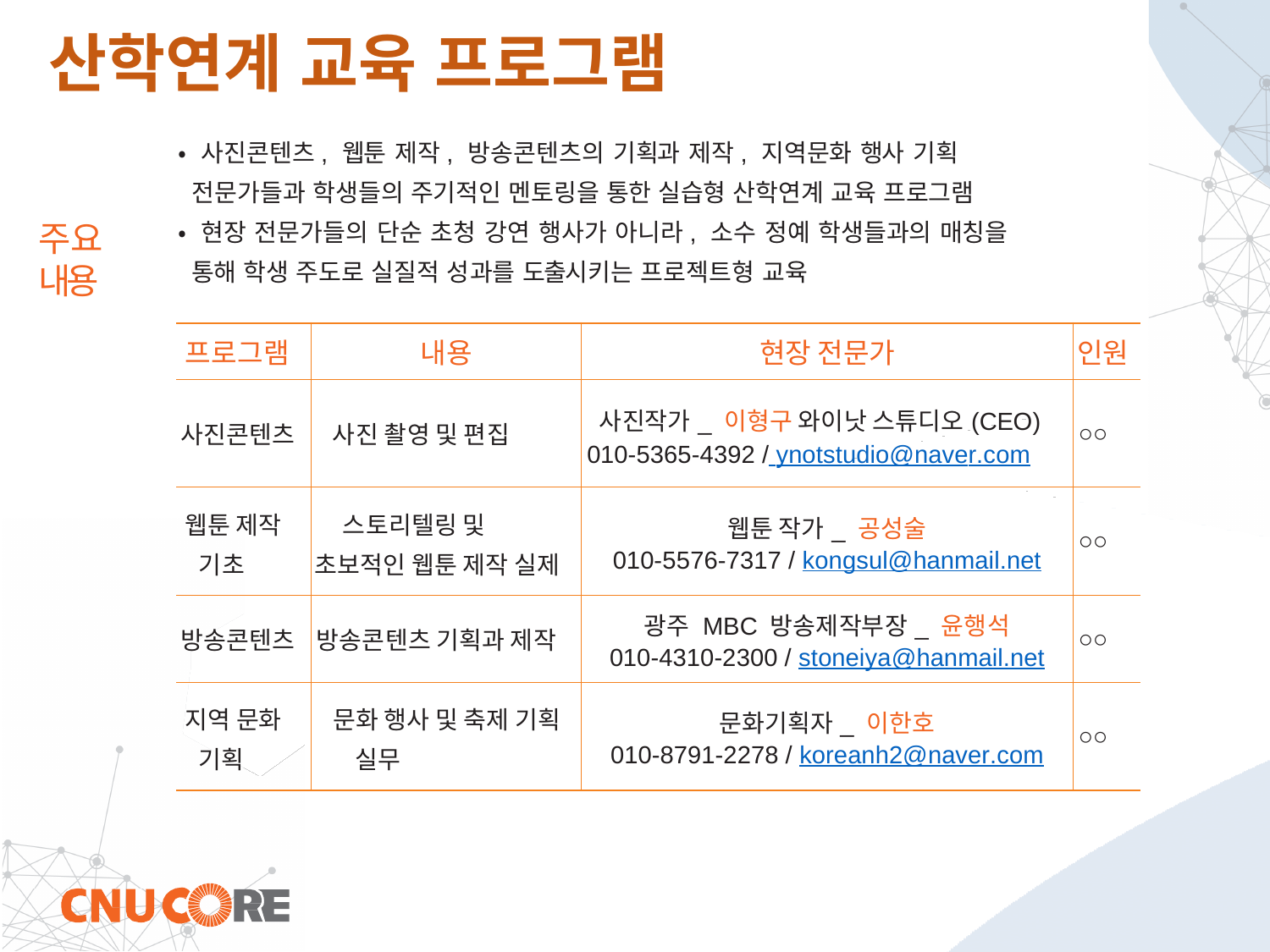

# 산학연계 교육 프로그램
•사진콘텐츠, 웹툰 제작, 방송콘텐츠의 기획과 제작, 지역문화 행사 기획 전문가들과 학생들의 주기적인 멘토링을 통한 실습형 산학연계 교육 프로그램
•현장 전문가들의 단순 초청 강연 행사가 아니라, 소수 정예 학생들과의 매칭을 통해 학생 주도로 실질적 성과를 도출시키는 프로젝트형 교육
주요 내용
| 프로그램 | 내용 | 현장 전문가 | 인원 |
| --- | --- | --- | --- |
| 사진콘텐츠 | 사진 촬영 및 편집 | 사진작가\_ 이형구 와이낫 스튜디오(CEO) 010-5365-4392 / ynotstudio@naver.com | ○○ |
| 웹툰 제작 기초 | 스토리텔링 및 초보적인 웹툰 제작 실제 | 웹툰 작가\_ 공성술 010-5576-7317 / kongsul@hanmail.net | ○○ |
| 방송콘텐츠 | 방송콘텐츠 기획과 제작 | 광주 MBC 방송제작부장\_ 윤행석 010-4310-2300 / stoneiya@hanmail.net | ○○ |
| 지역 문화 기획 | 문화 행사 및 축제 기획 실무 | 문화기획자\_ 이한호 010-8791-2278 / koreanh2@naver.com | ○○ |